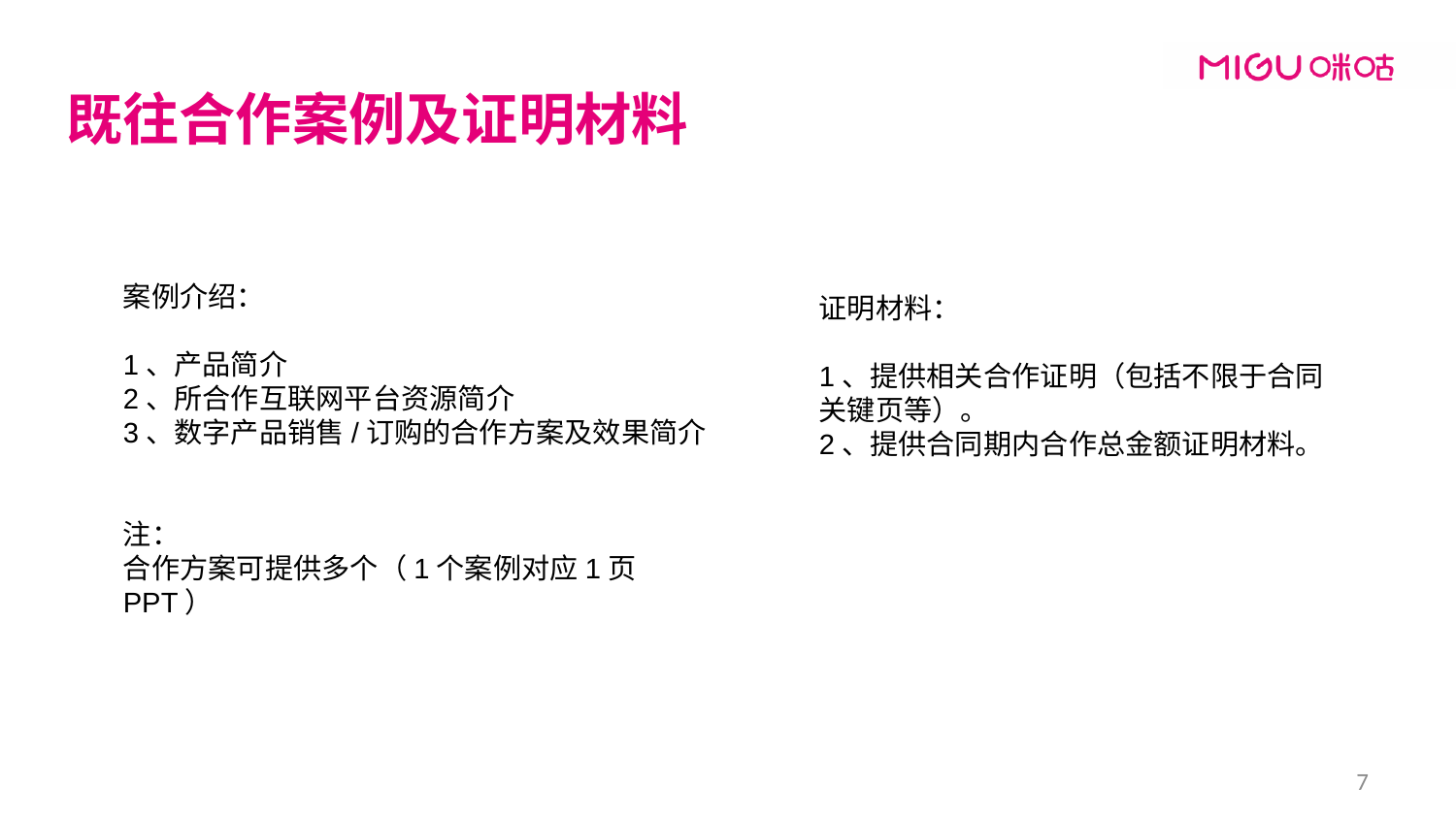

既往合作案例及证明材料
案例介绍：

1、产品简介
2、所合作互联网平台资源简介
3、数字产品销售/订购的合作方案及效果简介

注：
合作方案可提供多个（1个案例对应1页PPT）
证明材料：

1、提供相关合作证明（包括不限于合同关键页等）。
2、提供合同期内合作总金额证明材料。
7